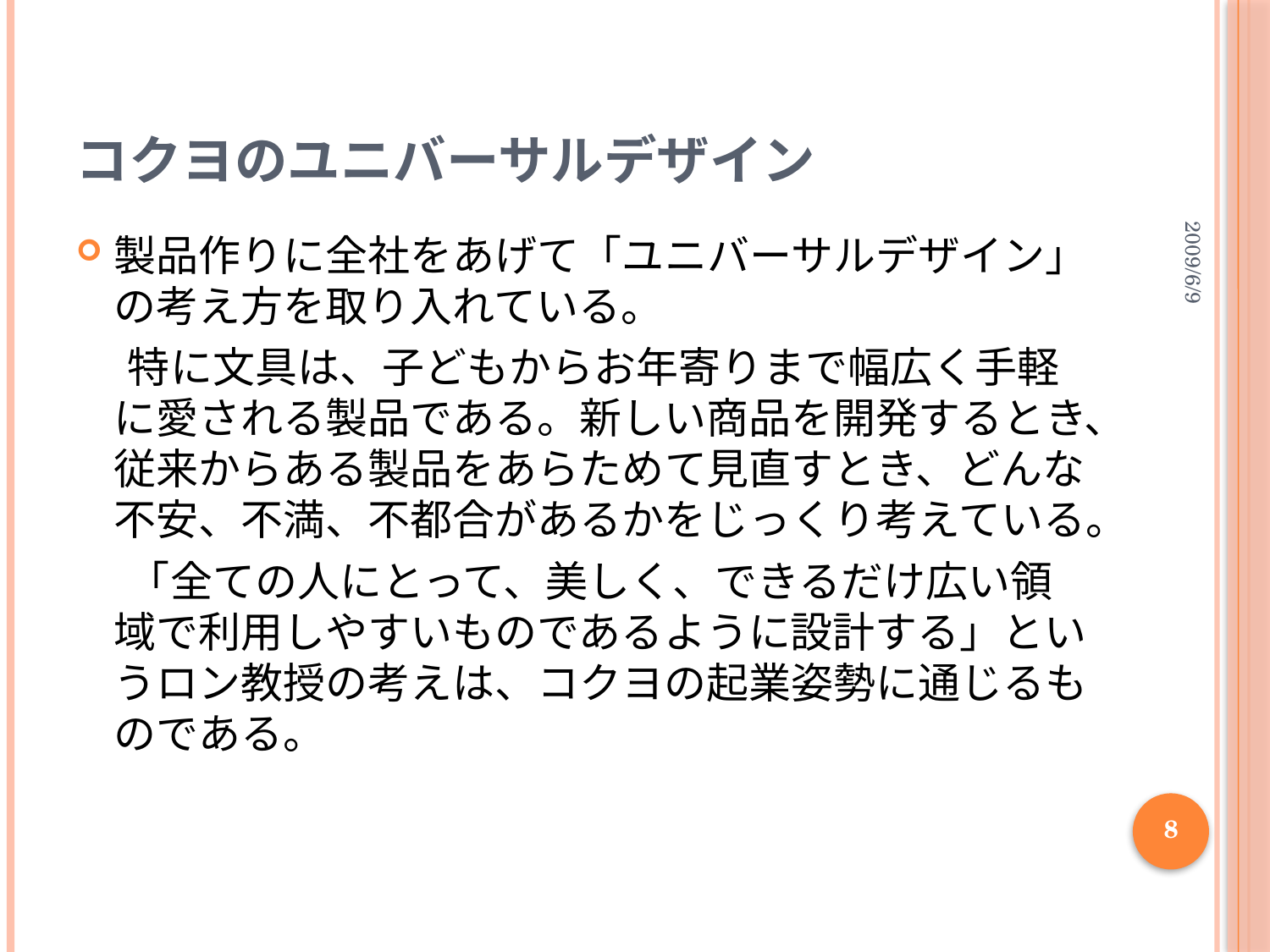

# コクヨのユニバーサルデザイン
2009/6/9
製品作りに全社をあげて「ユニバーサルデザイン」の考え方を取り入れている。
　 特に文具は、子どもからお年寄りまで幅広く手軽に愛される製品である。新しい商品を開発するとき、従来からある製品をあらためて見直すとき、どんな不安、不満、不都合があるかをじっくり考えている。
　 「全ての人にとって、美しく、できるだけ広い領域で利用しやすいものであるように設計する」というロン教授の考えは、コクヨの起業姿勢に通じるものである。
8